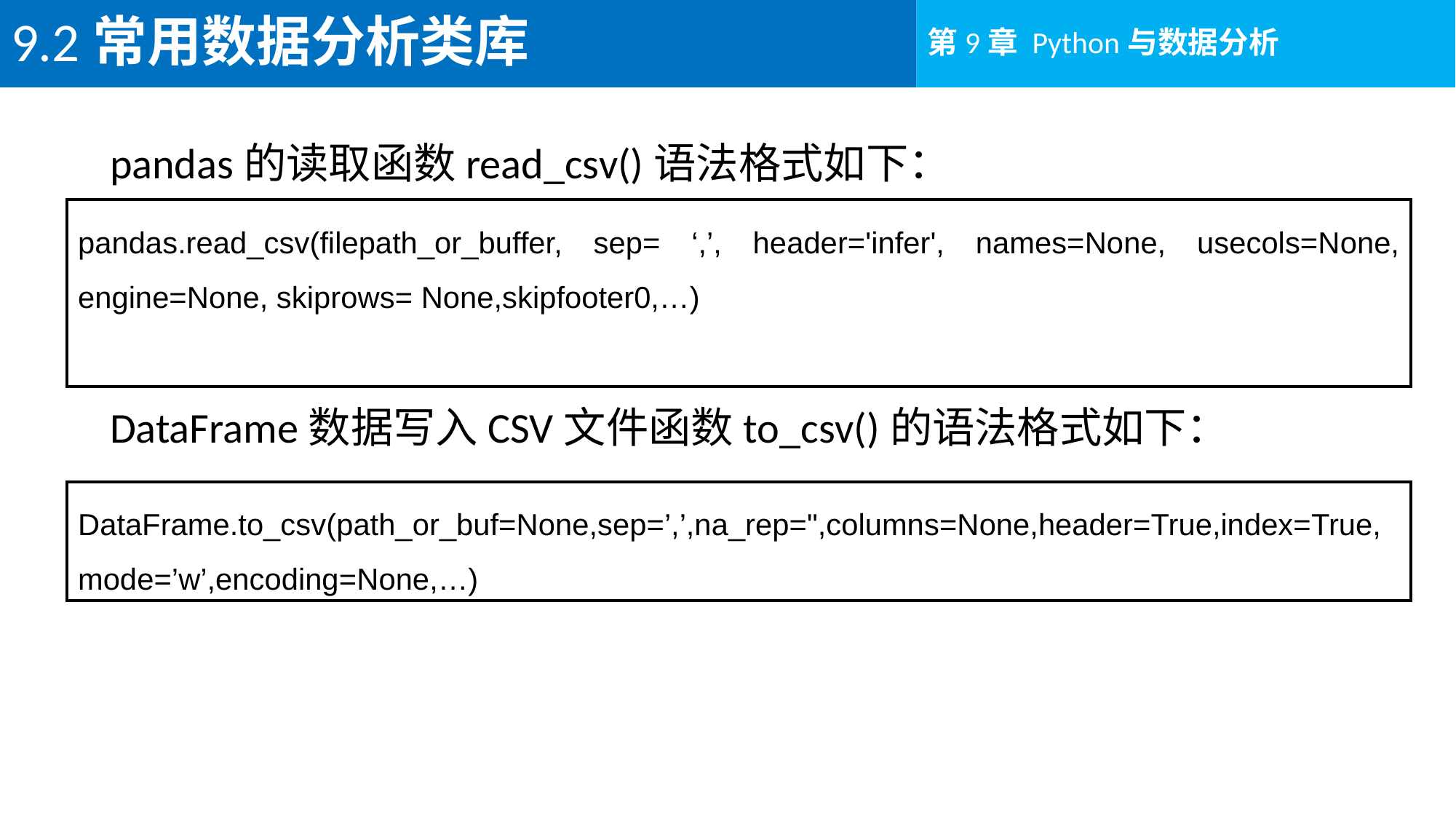

# 9.2常用数据分析类库
pandas的读取函数read_csv()语法格式如下：

DataFrame数据写入CSV文件函数to_csv()的语法格式如下：
pandas.read_csv(filepath_or_buffer, sep= ‘,’, header='infer', names=None, usecols=None, engine=None, skiprows= None,skipfooter0,…)
DataFrame.to_csv(path_or_buf=None,sep=’,’,na_rep=",columns=None,header=True,index=True,mode=’w’,encoding=None,…)